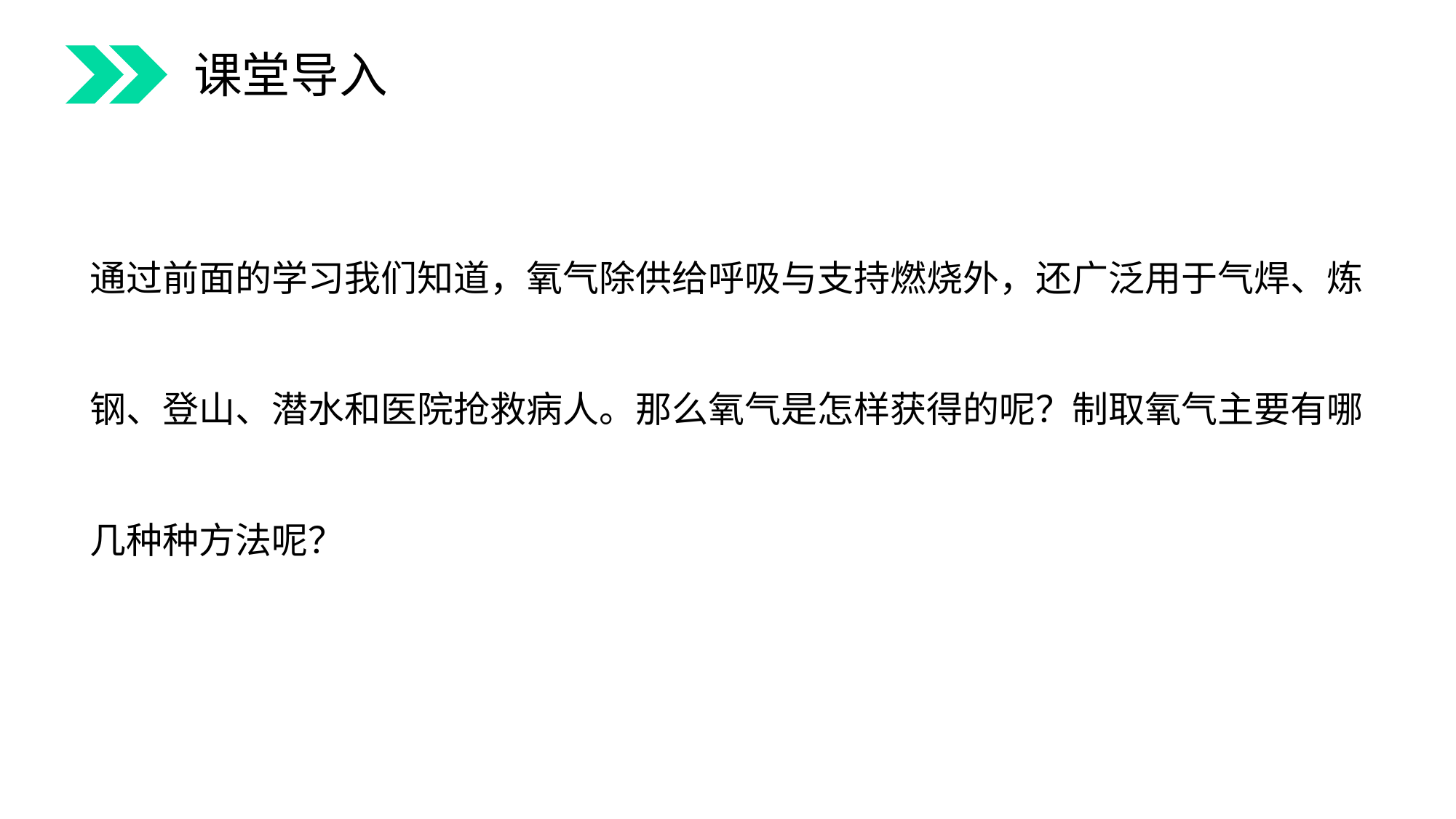

课堂导入
通过前面的学习我们知道，氧气除供给呼吸与支持燃烧外，还广泛用于气焊、炼钢、登山、潜水和医院抢救病人。那么氧气是怎样获得的呢？制取氧气主要有哪几种种方法呢？